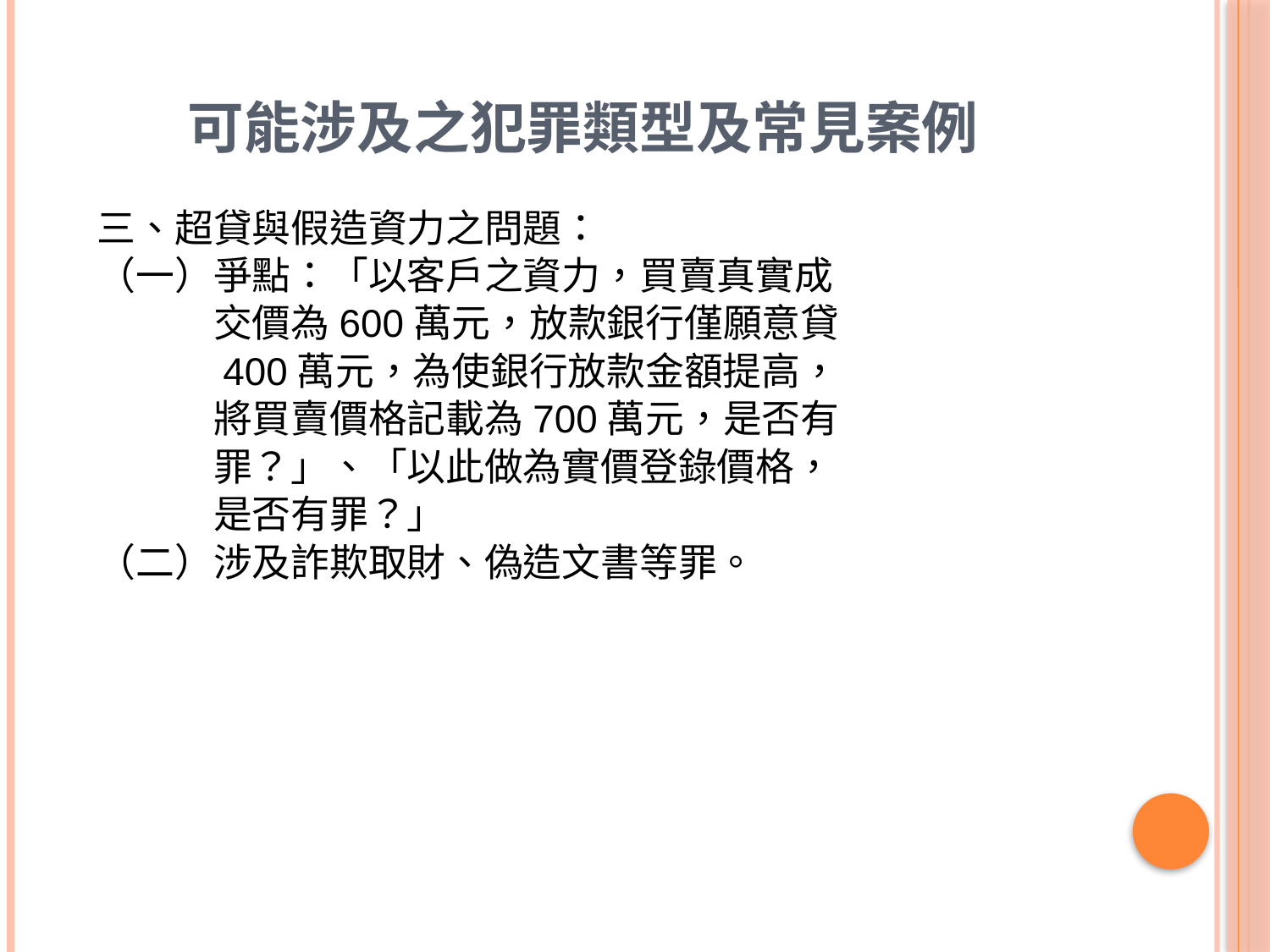

# 可能涉及之犯罪類型及常見案例
三、超貸與假造資力之問題：
（一）爭點：「以客戶之資力，買賣真實成
　　　交價為600萬元，放款銀行僅願意貸
　　　400萬元，為使銀行放款金額提高，
　　　將買賣價格記載為700萬元，是否有
　　　罪？」、「以此做為實價登錄價格，
　　　是否有罪？」
（二）涉及詐欺取財、偽造文書等罪。